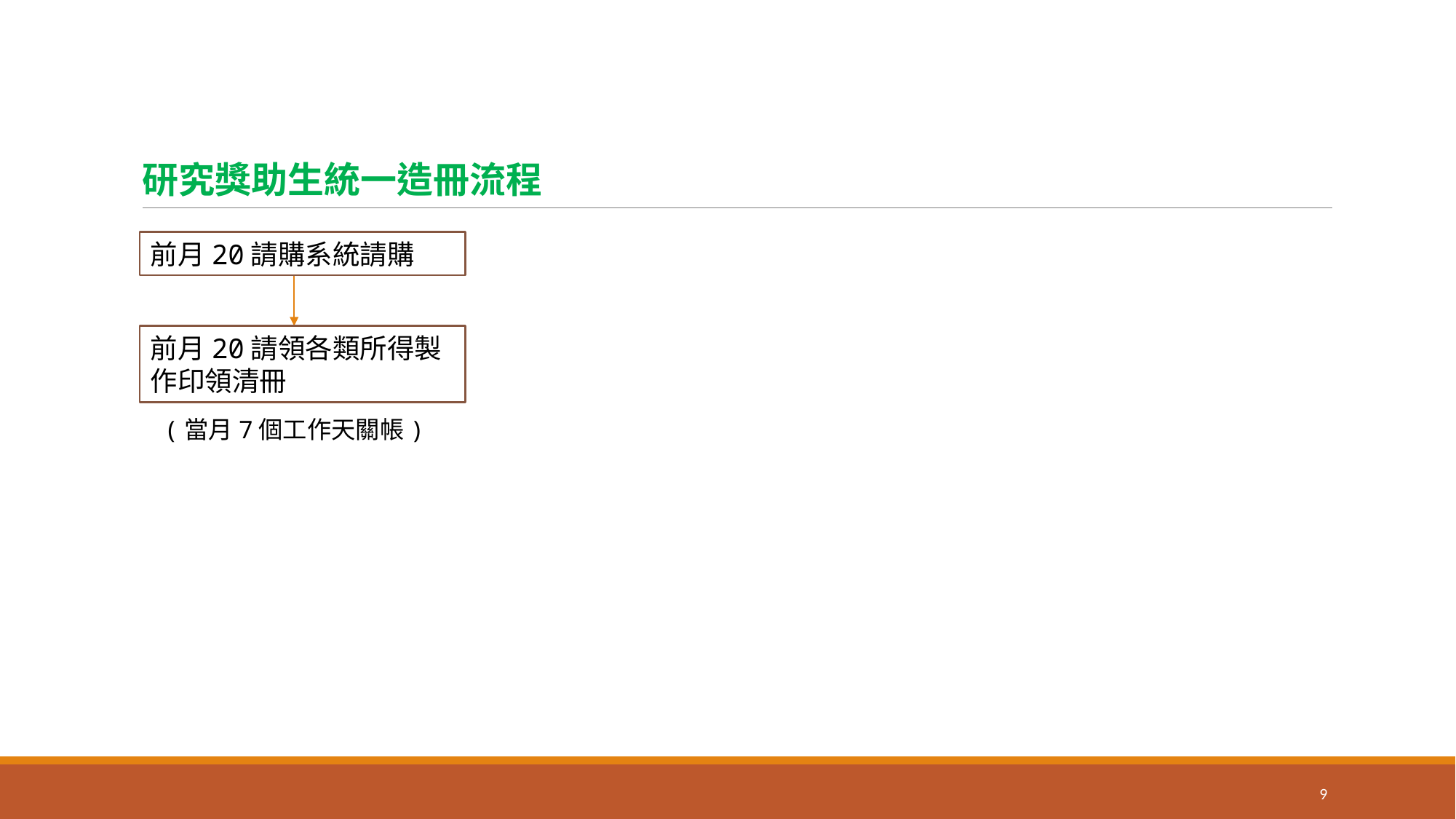

研究獎助生統一造冊流程
前月20請購系統請購
前月20請領各類所得製作印領清冊
(當月7個工作天關帳)
9